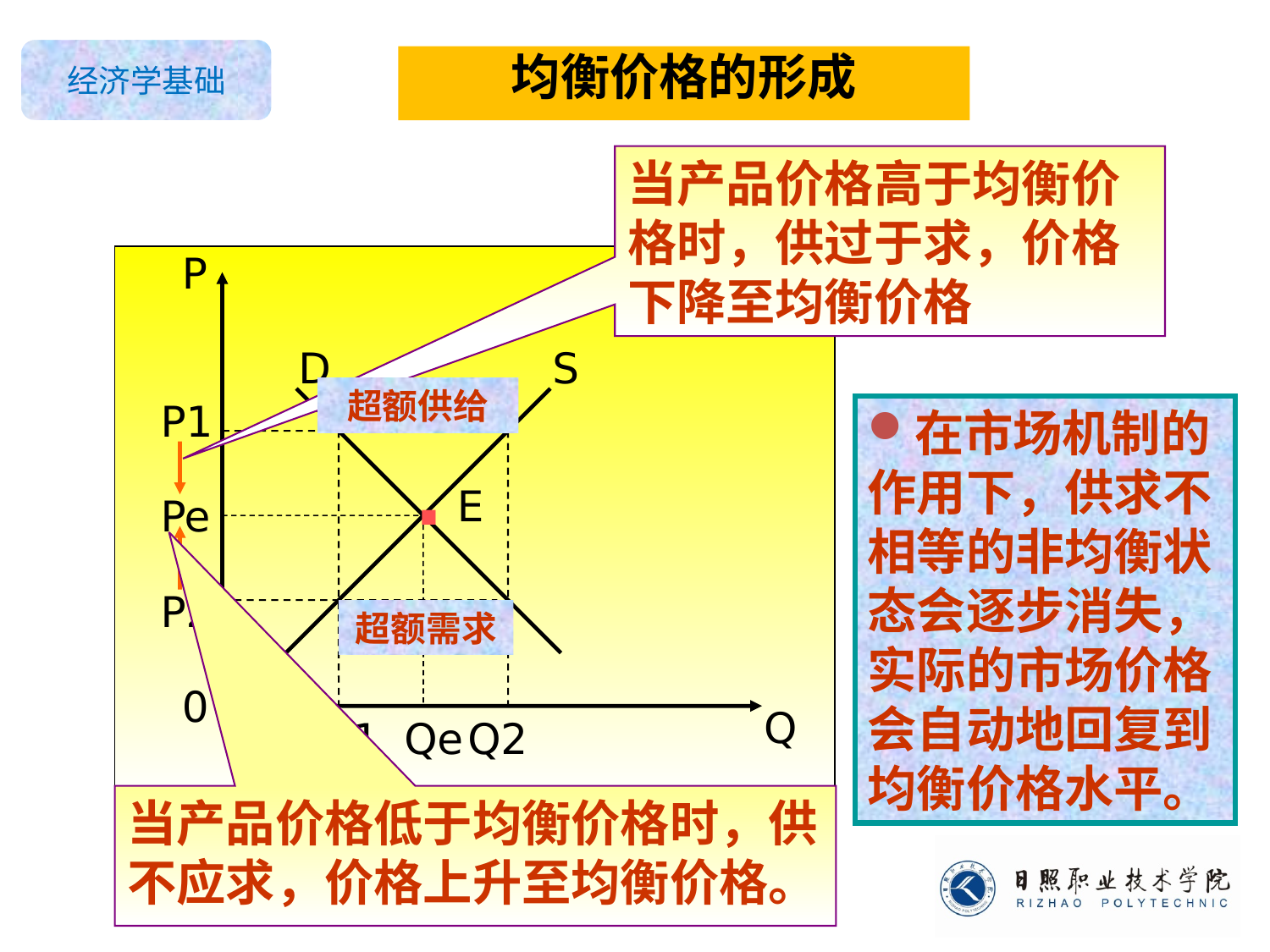

均衡价格的形成
当产品价格高于均衡价格时，供过于求，价格下降至均衡价格
P

0
Q

D
S
超额供给
P1

在市场机制的作用下，供求不相等的非均衡状态会逐步消失，实际的市场价格会自动地回复到均衡价格水平。

.
E
Pe

P2

超额需求
Q1
Qe
Q2
当产品价格低于均衡价格时，供不应求，价格上升至均衡价格。